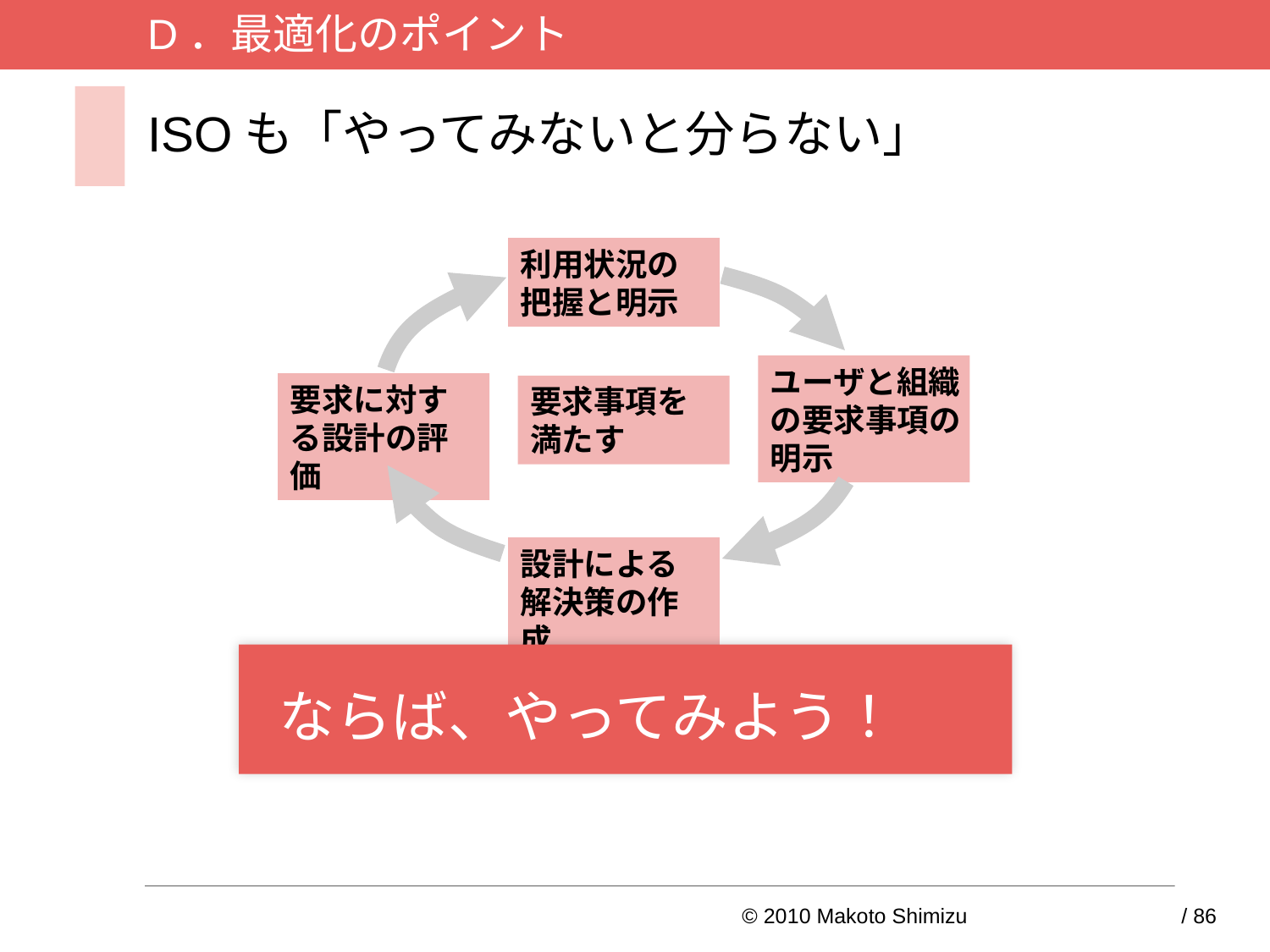

D．最適化のポイント
# ISOも「やってみないと分らない」
利用状況の把握と明示

ユーザと組織の要求事項の明示
要求に対する設計の評価
要求事項を満たす

設計による解決策の作成
ならば、やってみよう！
© 2010 Makoto Shimizu	80